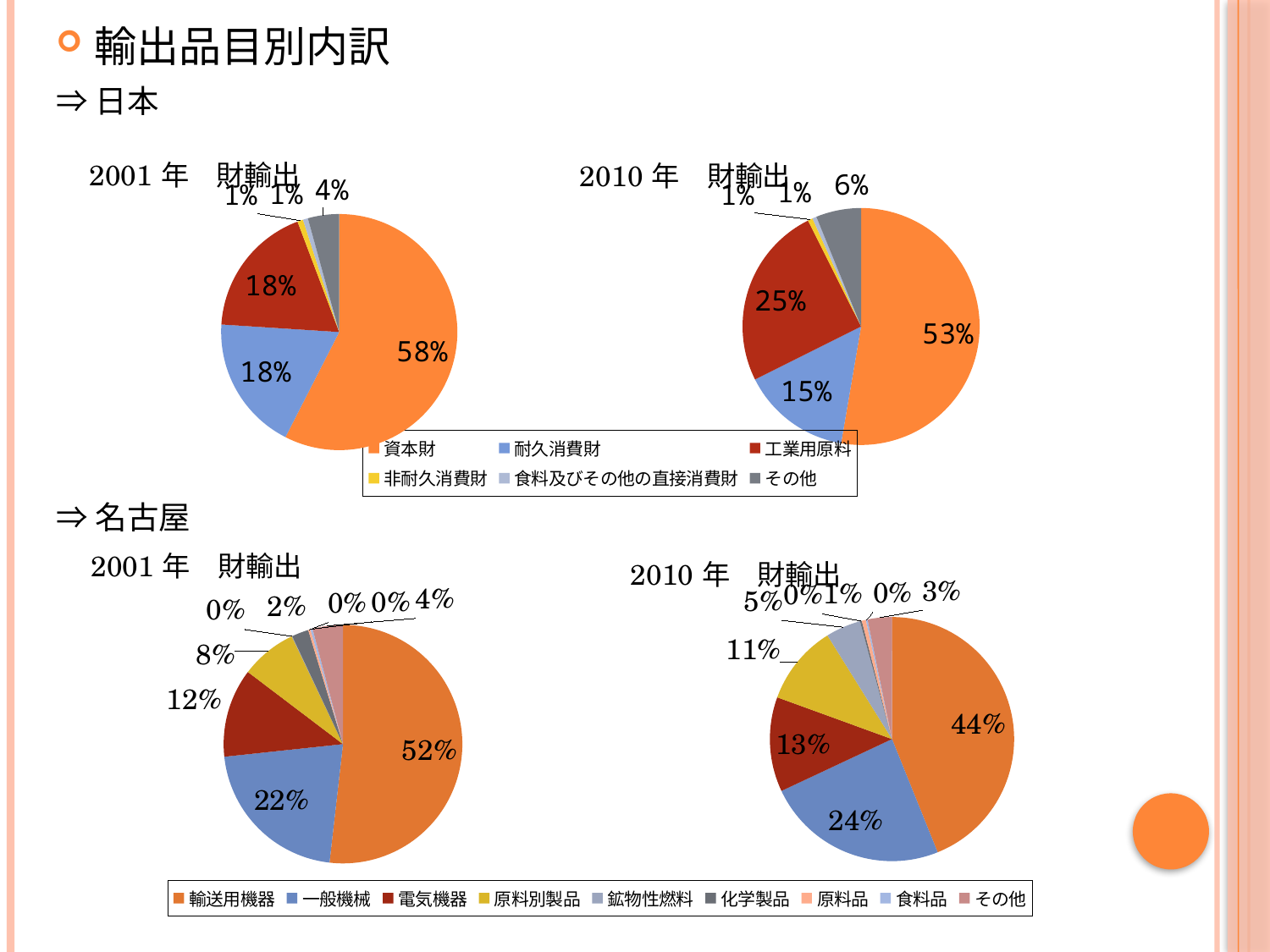

輸出品目別内訳
⇒日本

⇒名古屋

#

### Chart: 2001年　財輸出

| Category |  |
|---|---|
| 資本財 | 233085035.0 |
| 耐久消費財 | 74900518.0 |
| 工業用原料 | 73887882.0 |
| 非耐久消費財 | 3139341.0 |
| 食料及びその他の直接消費財 | 2785374.0 |
| その他 | 17356898.0 |

### Chart: 2010年　財輸出

| Category |  |
|---|---|
| 資本財 | 404174326.0 |
| 耐久消費財 | 114415837.0 |
| 工業用原料 | 191743123.0 |
| 非耐久消費財 | 5106872.0 |
| 食料及びその他の直接消費財 | 4370704.0 |
| その他 | 47214150.0 |

### Chart: 2010年　財輸出

| Category |  |
|---|---|
| 輸送用機器 | 0.43898575078269986 |
| 一般機械 | 0.2411060895902288 |
| 電気機器 | 0.12548359710539544 |
| 原料別製品 | 0.10578595659459421 |
| 鉱物性燃料 | 0.04634395768911988 |
| 化学製品 | 0.0025208854850220152 |
| 原料品 | 0.0053589408270519065 |
| 食料品 | 0.00221693855151449 |
| その他 | 0.032197883374375805 |

### Chart: 2001年　財輸出

| Category |  |
|---|---|
| 輸送用機器 | 0.5175933542408095 |
| 一般機械 | 0.2149067766774942 |
| 電気機器 | 0.1201870216806293 |
| 原料別製品 | 0.07595226735426791 |
| 鉱物性燃料 | 0.0007163938857747016 |
| 化学製品 | 0.022822884452343352 |
| 原料品 | 0.003180337756939059 |
| 食料品 | 0.002861667534058578 |
| その他 | 0.041 |